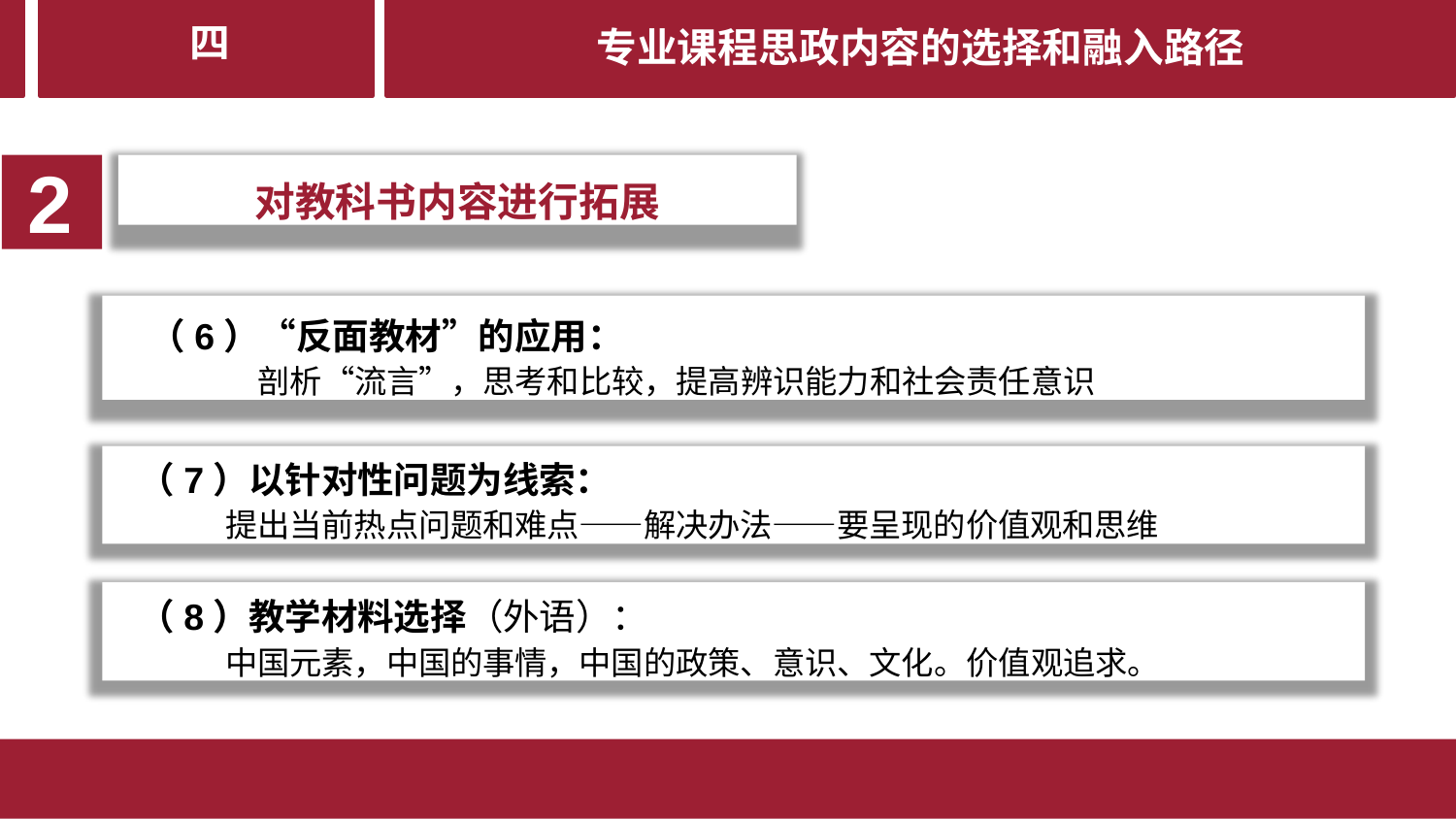

四
# 专业课程思政内容的选择和融入路径

2

对教科书内容进行拓展

（6）“反面教材”的应用：
剖析“流言”，思考和比较，提高辨识能力和社会责任意识

（7）以针对性问题为线索：
提出当前热点问题和难点——解决办法——要呈现的价值观和思维

（8）教学材料选择（外语）：
中国元素，中国的事情，中国的政策、意识、文化。价值观追求。